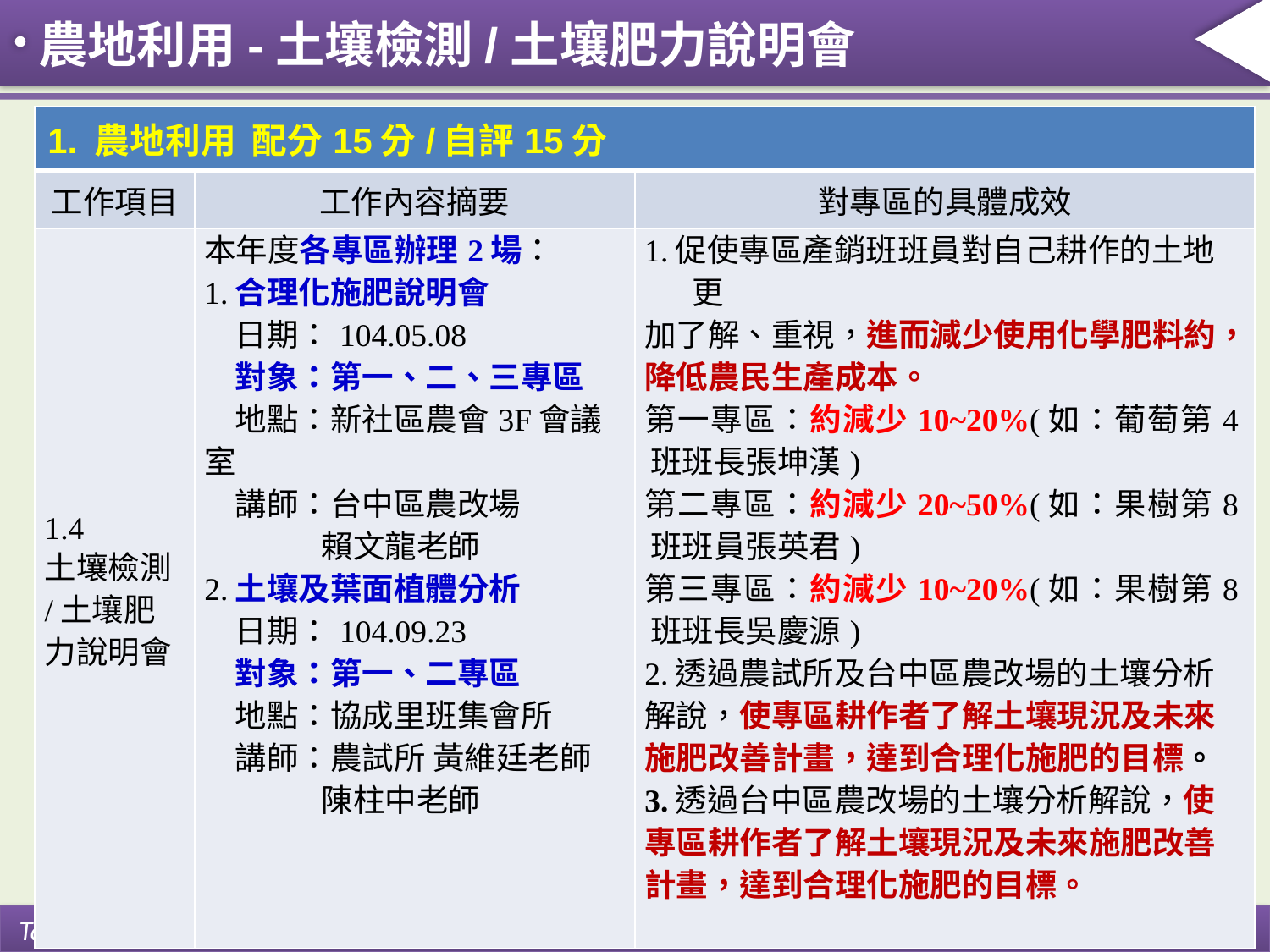

農地利用-土壤檢測/土壤肥力說明會

| 1. 農地利用 配分15分/自評15分 |  |  |
| --- | --- | --- |
| 工作項目 | 工作內容摘要 | 對專區的具體成效 |
| 1.4 土壤檢測 /土壤肥力說明會 | 本年度各專區辦理2場： 1.合理化施肥說明會 日期：104.05.08 對象：第一、二、三專區 地點：新社區農會3F會議室 講師：台中區農改場 賴文龍老師 2.土壤及葉面植體分析 日期：104.09.23 對象：第一、二專區 地點：協成里班集會所 講師：農試所 黃維廷老師 陳柱中老師 | 1.促使專區產銷班班員對自己耕作的土地更 加了解、重視，進而減少使用化學肥料約， 降低農民生產成本。 第一專區：約減少10~20%(如：葡萄第4班班長張坤漢) 第二專區：約減少20~50%(如：果樹第8班班員張英君) 第三專區：約減少10~20%(如：果樹第8班班長吳慶源) 2.透過農試所及台中區農改場的土壤分析解說，使專區耕作者了解土壤現況及未來施肥改善計畫，達到合理化施肥的目標。 3.透過台中區農改場的土壤分析解說，使專區耕作者了解土壤現況及未來施肥改善計畫，達到合理化施肥的目標。 |